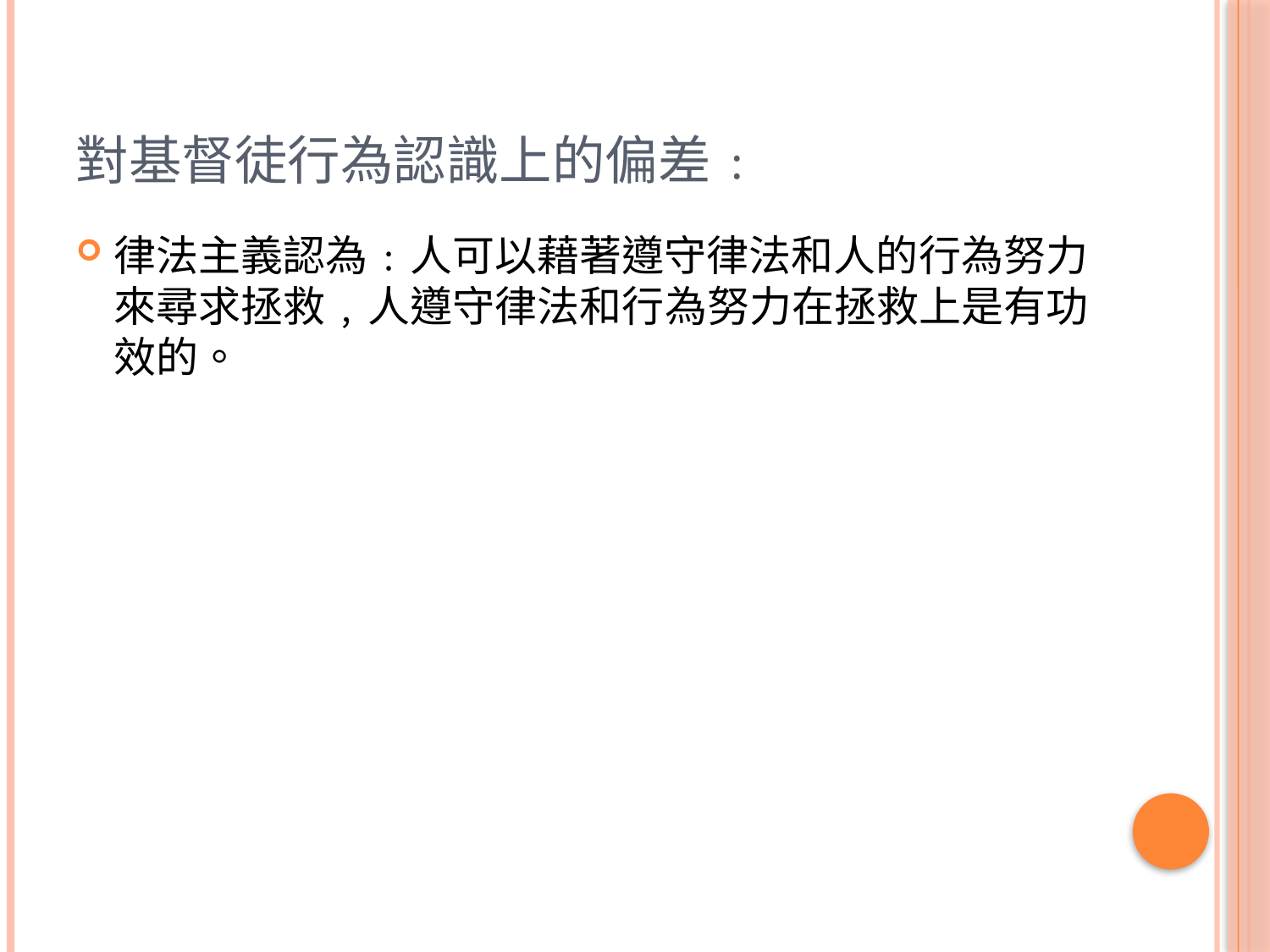

# 對基督徒行為認識上的偏差﹕
律法主義認為﹕人可以藉著遵守律法和人的行為努力來尋求拯救﹐人遵守律法和行為努力在拯救上是有功效的。